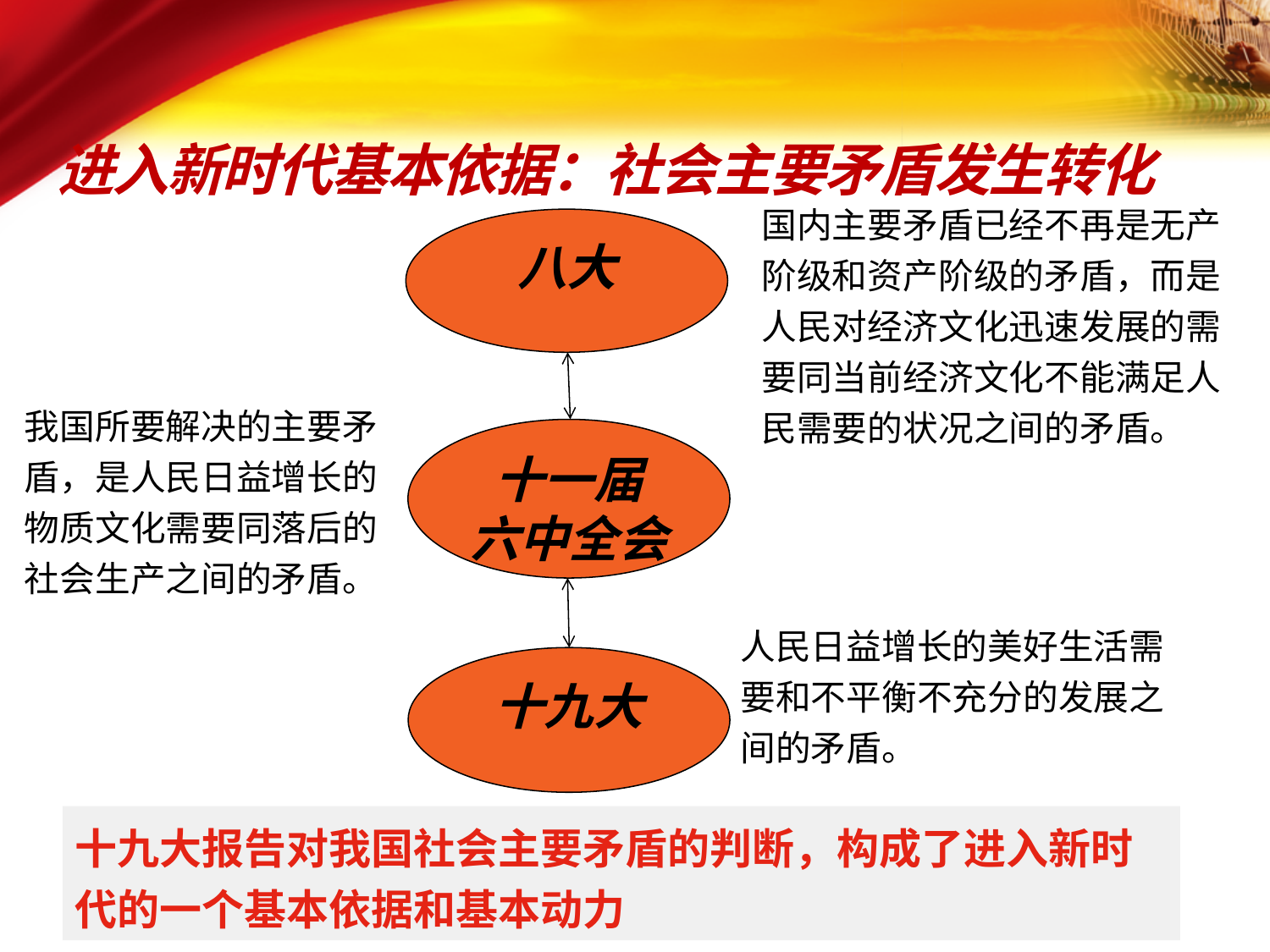

进入新时代基本依据：社会主要矛盾发生转化
国内主要矛盾已经不再是无产阶级和资产阶级的矛盾，而是人民对经济文化迅速发展的需要同当前经济文化不能满足人民需要的状况之间的矛盾。
八大
我国所要解决的主要矛盾，是人民日益增长的物质文化需要同落后的社会生产之间的矛盾。
十一届
六中全会
人民日益增长的美好生活需要和不平衡不充分的发展之间的矛盾。
十九大
十九大报告对我国社会主要矛盾的判断，构成了进入新时代的一个基本依据和基本动力